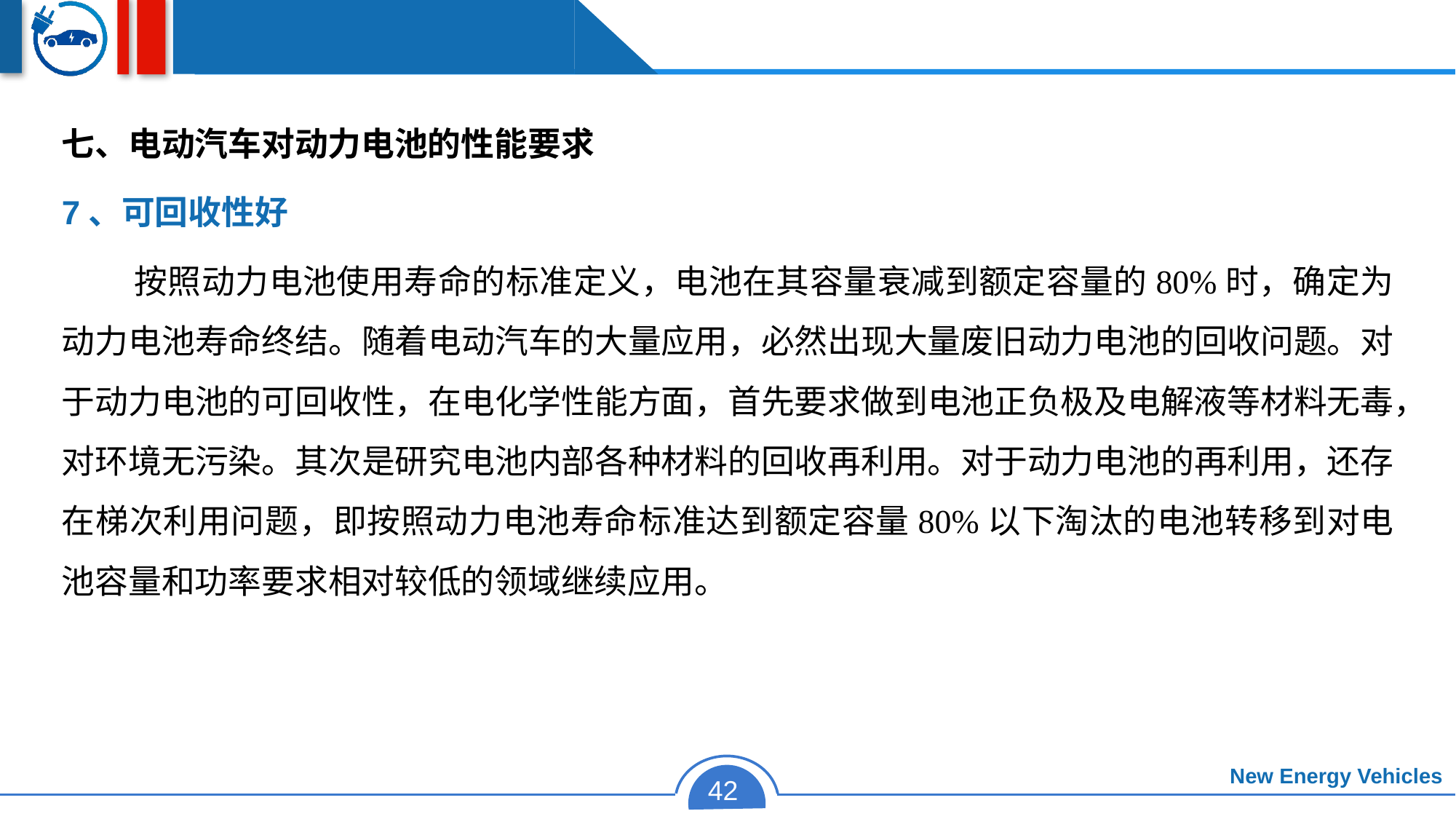

七、电动汽车对动力电池的性能要求
7、可回收性好
        按照动力电池使用寿命的标准定义，电池在其容量衰减到额定容量的80%时，确定为动力电池寿命终结。随着电动汽车的大量应用，必然出现大量废旧动力电池的回收问题。对于动力电池的可回收性，在电化学性能方面，首先要求做到电池正负极及电解液等材料无毒，对环境无污染。其次是研究电池内部各种材料的回收再利用。对于动力电池的再利用，还存在梯次利用问题，即按照动力电池寿命标准达到额定容量80%以下淘汰的电池转移到对电池容量和功率要求相对较低的领域继续应用。